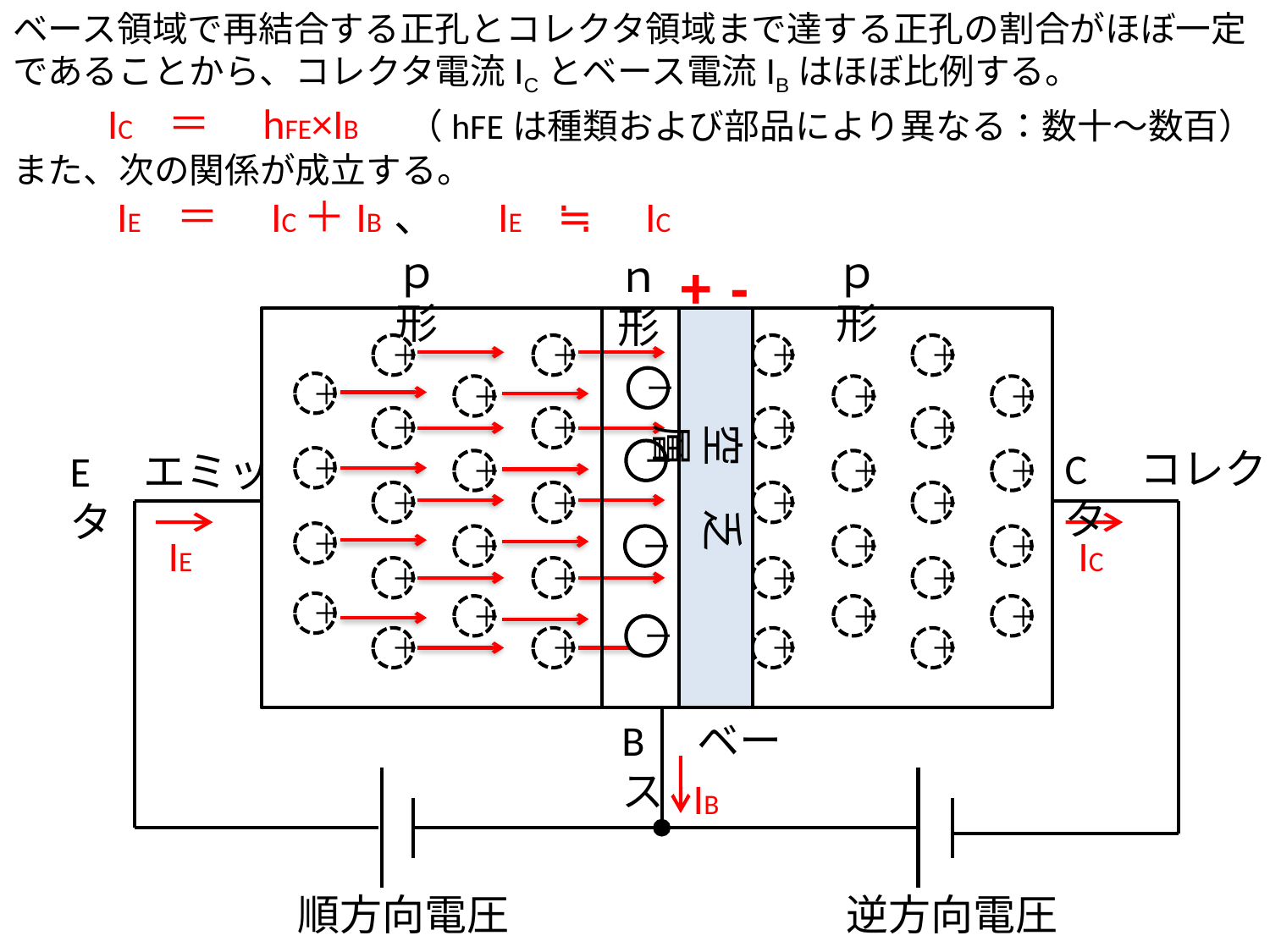

ベース領域で再結合する正孔とコレクタ領域まで達する正孔の割合がほぼ一定であることから、コレクタ電流ICとベース電流IBはほぼ比例する。
　　IC　＝　hFE×IB　（hFEは種類および部品により異なる：数十～数百）
また、次の関係が成立する。
　　 IE　＝　IC＋IB 	、　 IE　≒　IC
ｐ形
ｐ形
ｎ形
-
+

＋
＋
＋
＋
ー
＋
＋
＋
＋
＋
＋
＋
＋
空　乏　層
C　コレクタ
E　エミッタ
ー
＋
＋
＋
＋
＋
＋
＋
＋

IE
IC
＋
＋
＋
＋
ー
＋
＋
＋
＋
＋
＋
＋
＋
ー
＋
＋
＋
＋
B　ベース
IB

順方向電圧
逆方向電圧